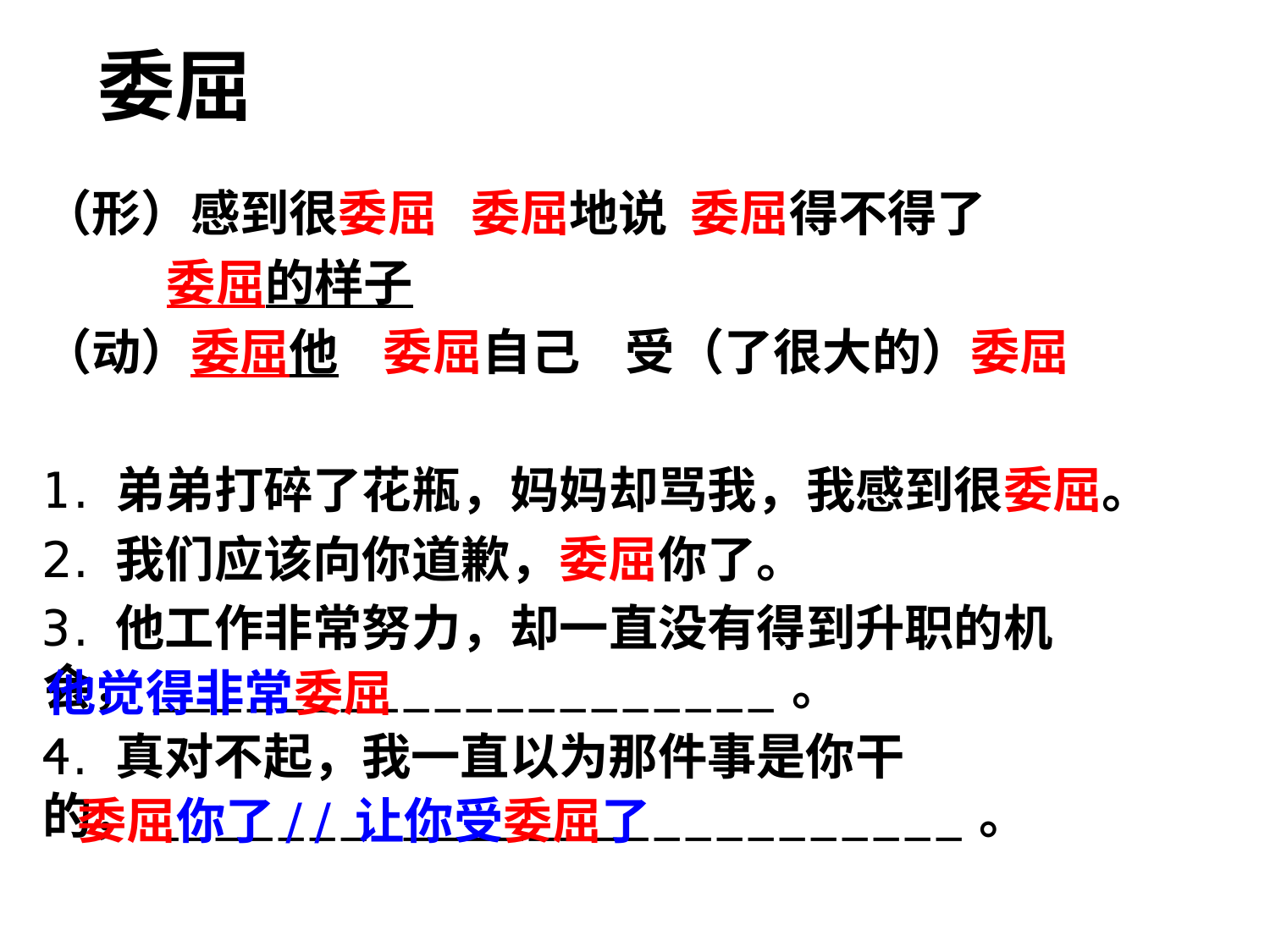

# 委屈
（形）感到很委屈   委屈地说  委屈得不得了
          委屈的样子
（动）委屈他    委屈自己    受（了很大的）委屈

1. 弟弟打碎了花瓶，妈妈却骂我，我感到很委屈。
2. 我们应该向你道歉，委屈你了。
3. 他工作非常努力，却一直没有得到升职的机会，____________________。
4. 真对不起，我一直以为那件事是你干的，__________________________。
他觉得非常委屈
委屈你了//让你受委屈了